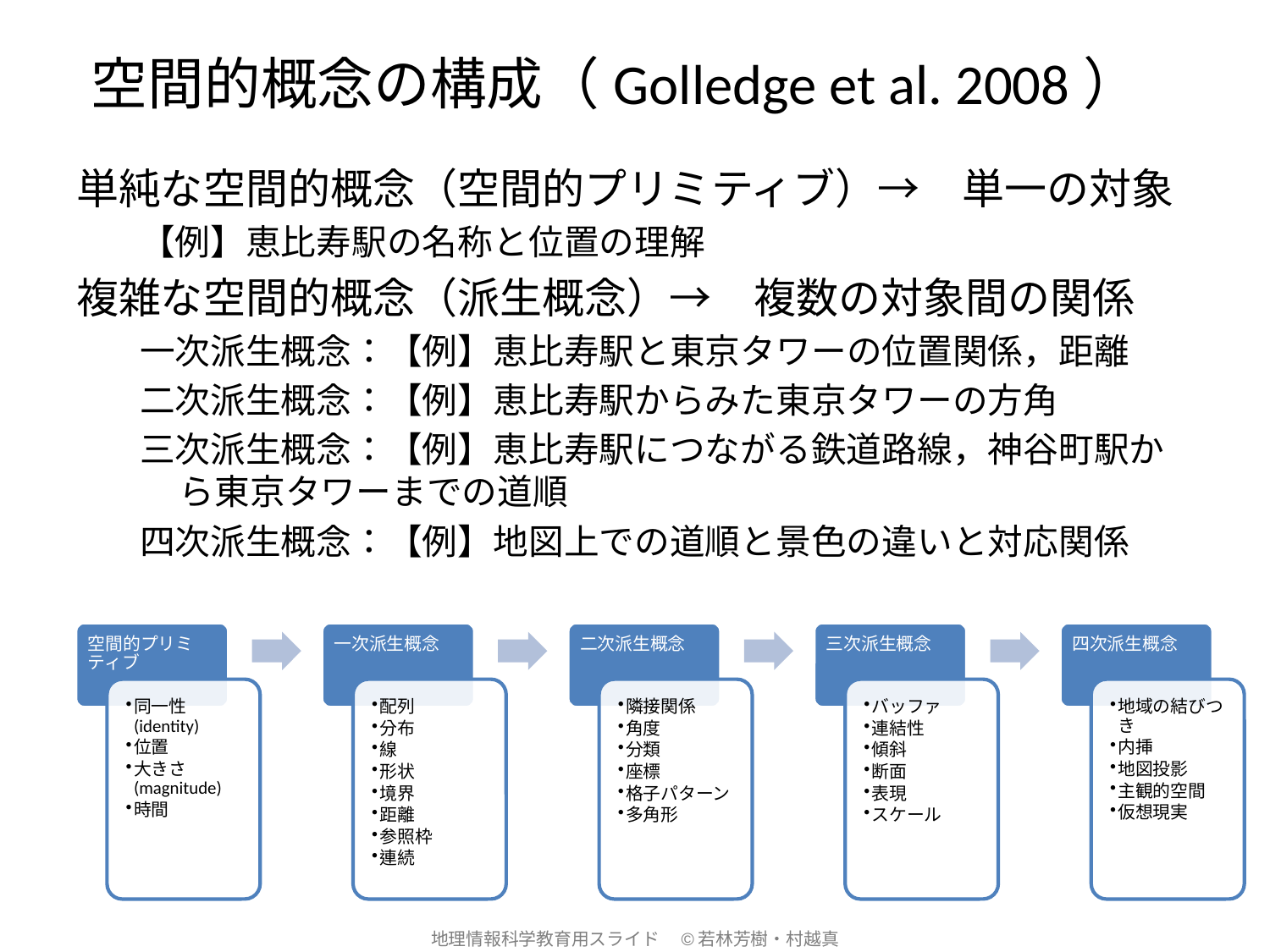

# 空間的概念の構成（Golledge et al. 2008）
単純な空間的概念（空間的プリミティブ）→　単一の対象
【例】恵比寿駅の名称と位置の理解
複雑な空間的概念（派生概念）→　複数の対象間の関係
一次派生概念：【例】恵比寿駅と東京タワーの位置関係，距離
二次派生概念：【例】恵比寿駅からみた東京タワーの方角
三次派生概念：【例】恵比寿駅につながる鉄道路線，神谷町駅から東京タワーまでの道順
四次派生概念：【例】地図上での道順と景色の違いと対応関係

空間的プリミティブ
同一性(identity)
位置
大きさ(magnitude)
時間

一次派生概念
配列
分布
線
形状
境界
距離
参照枠
連続

二次派生概念
隣接関係
角度
分類
座標
格子パターン
多角形

三次派生概念
バッファ
連結性
傾斜
断面
表現
スケール

四次派生概念
地域の結びつき
内挿
地図投影
主観的空間
仮想現実